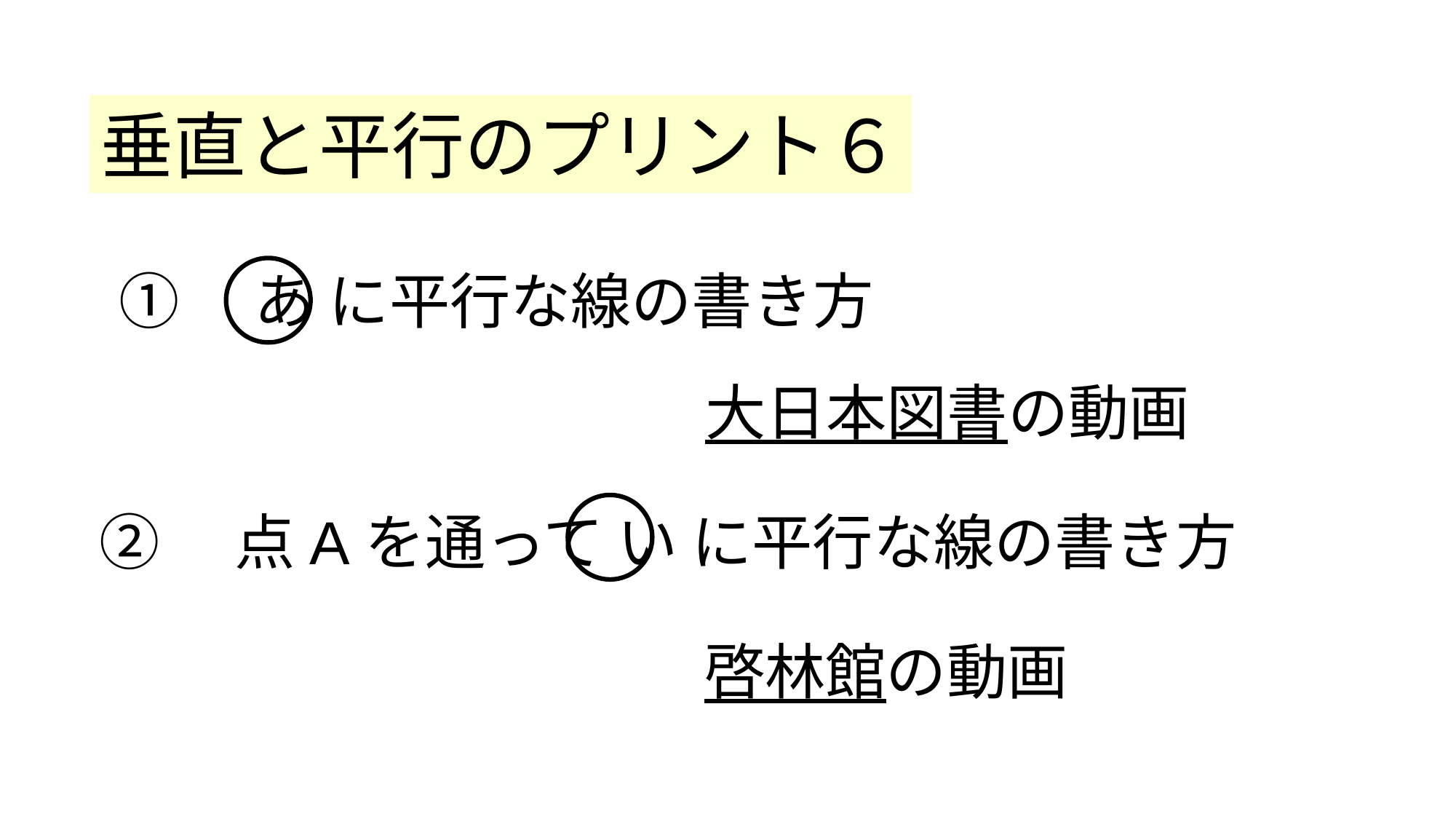

垂直と平行のプリント６
①　あ に平行な線の書き方

大日本図書の動画

②　点Aを通って い に平行な線の書き方
啓林館の動画